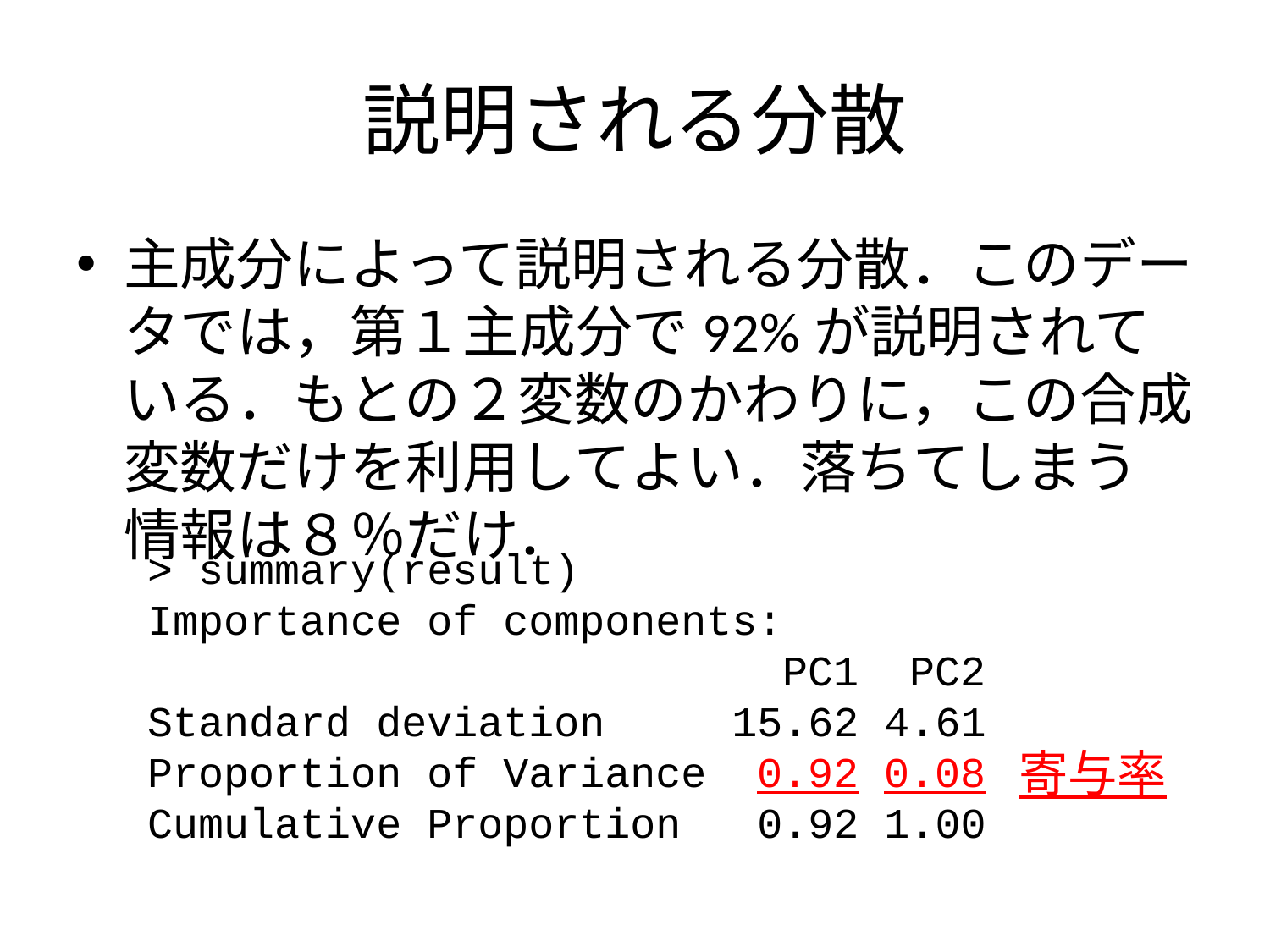

# 説明される分散
主成分によって説明される分散．このデータでは，第１主成分で92%が説明されている．もとの２変数のかわりに，この合成変数だけを利用してよい．落ちてしまう情報は８％だけ．
> summary(result)
Importance of components:
                         PC1  PC2
Standard deviation     15.62 4.61
Proportion of Variance  0.92 0.08
Cumulative Proportion   0.92 1.00
寄与率